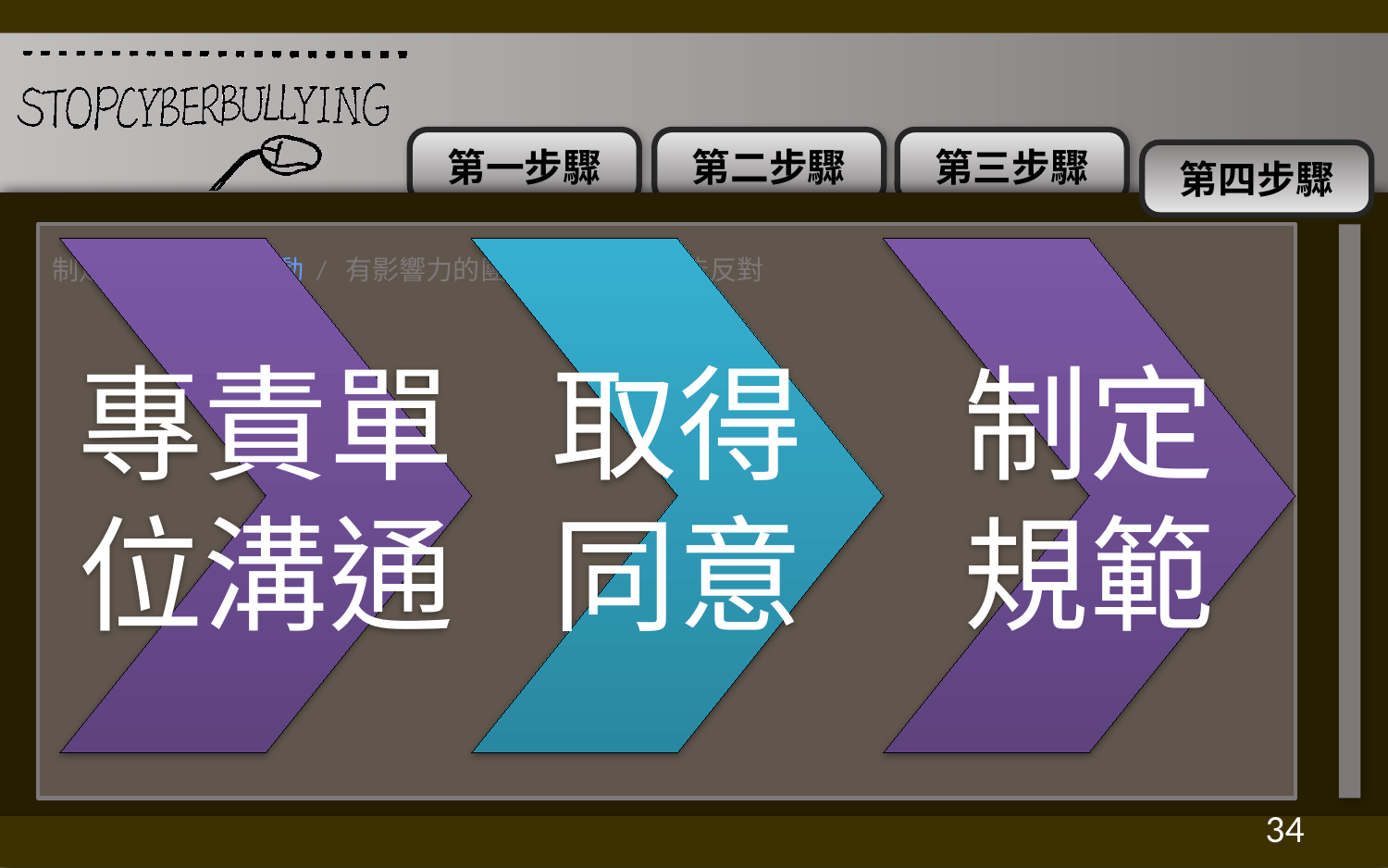

制定法律 / 採取行動 /  有影響力的團體&個人 / 可能反對
取得
同意
制定
規範
34